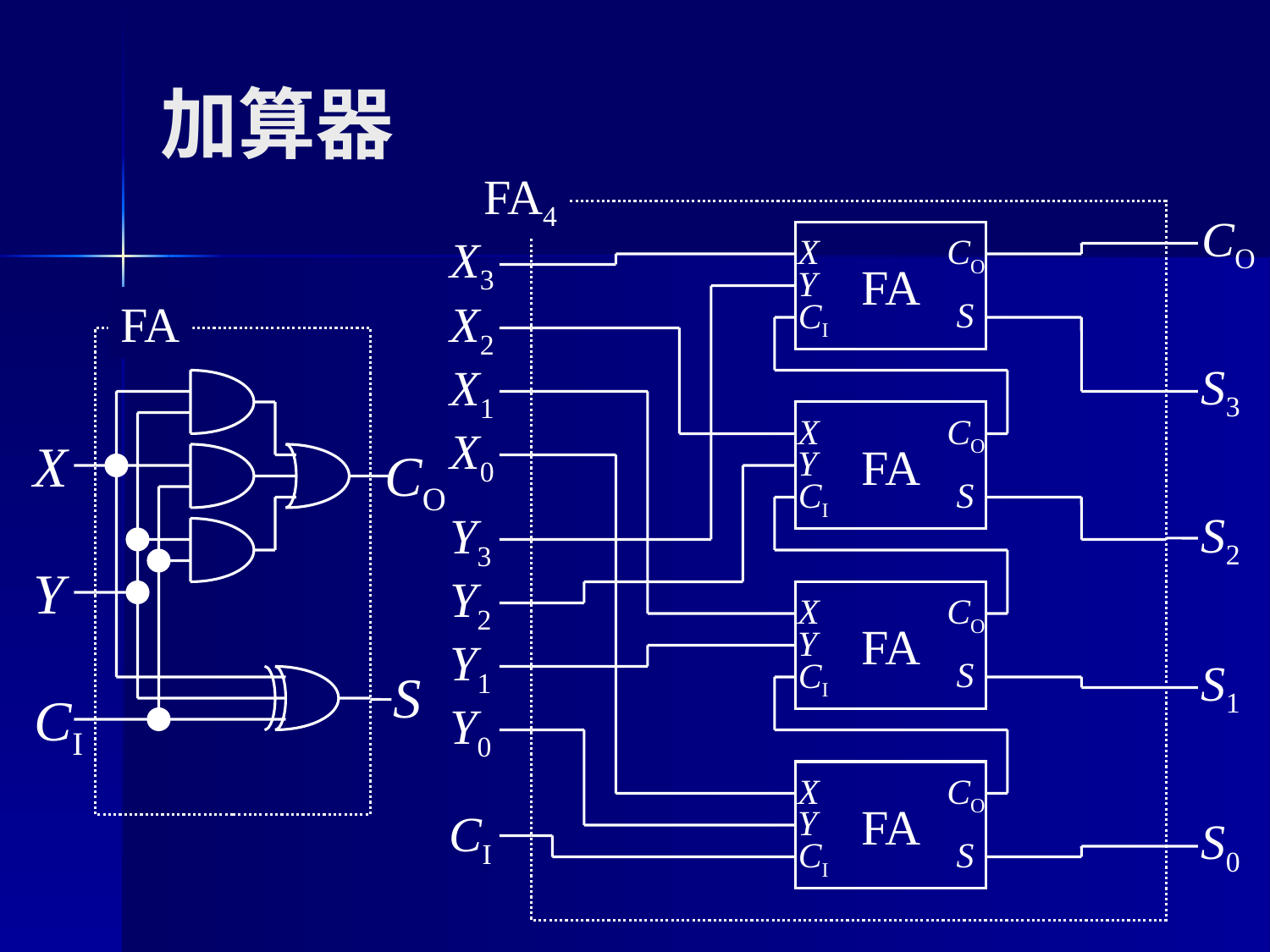

# 加算器
FA4

CO
X3
FA
X
CO

Y
CI

S

FA
X2

S3
X1

FA
X
CO

Y
CI

S

X0
X
CO

S2
Y3

Y
Y2
FA
X
CO

Y
CI

S

Y1
S1
S

CI

Y0

FA
X
CO

Y
CI

S

CI
S0